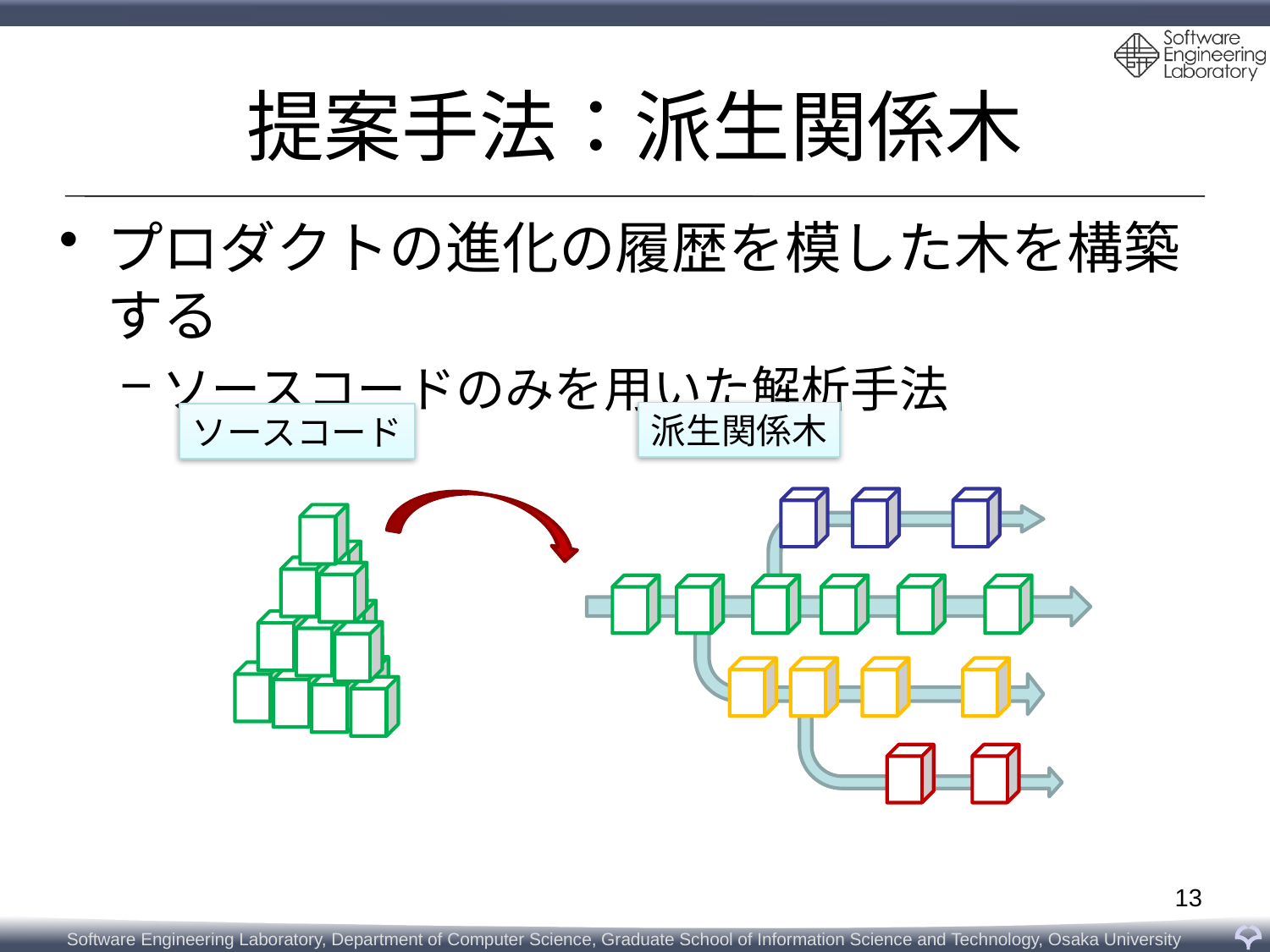

# 提案手法：派生関係木
プロダクトの進化の履歴を模した木を構築する
ソースコードのみを用いた解析手法
派生関係木
ソースコード

13